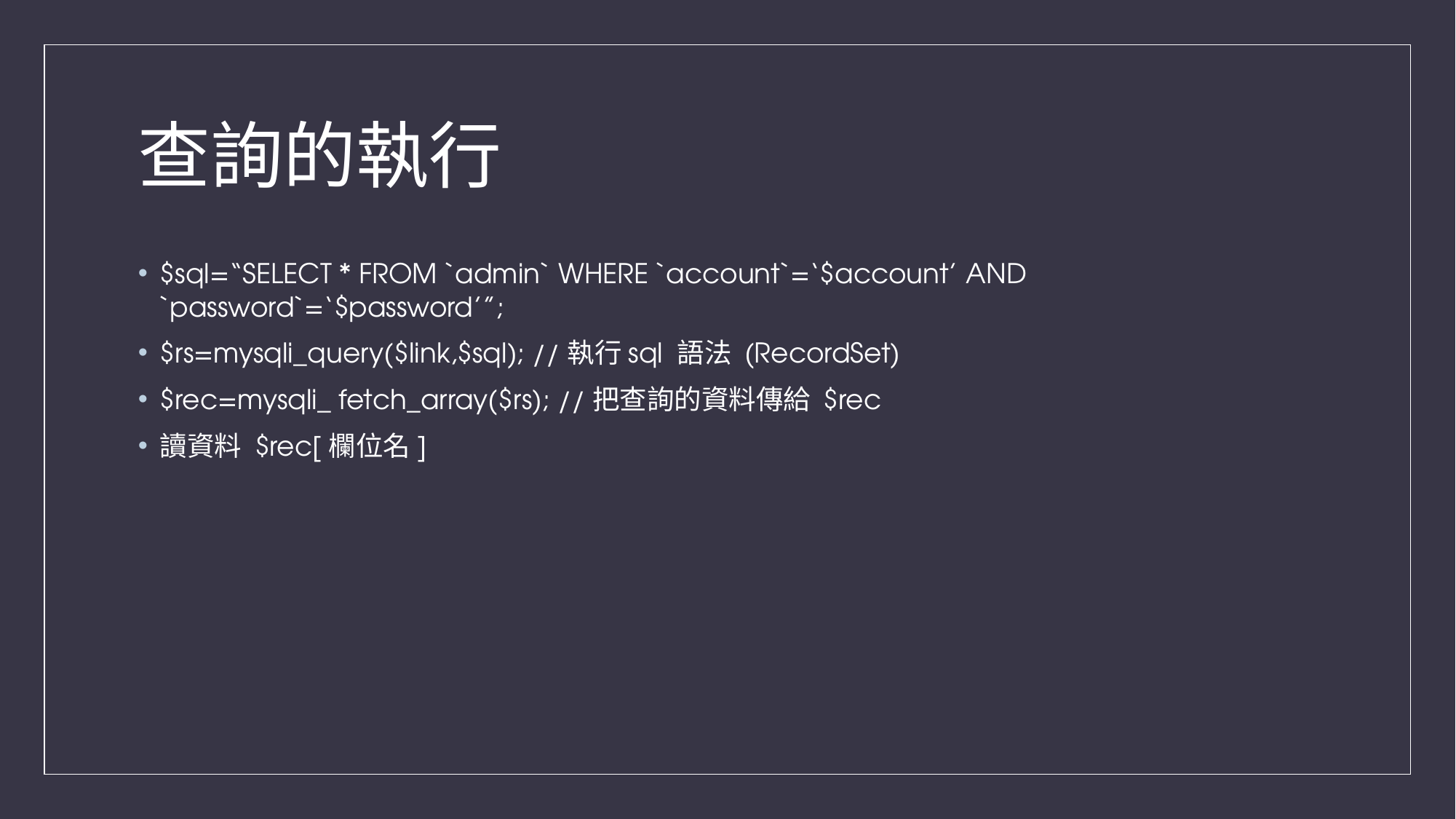

# 查詢的執行
$sql=“SELECT * FROM `admin` WHERE `account`=‘$account’ AND `password`=‘$password’”;
$rs=mysqli_query($link,$sql); //執行sql 語法 (RecordSet)
$rec=mysqli_ fetch_array($rs); //把查詢的資料傳給 $rec
讀資料 $rec[欄位名]